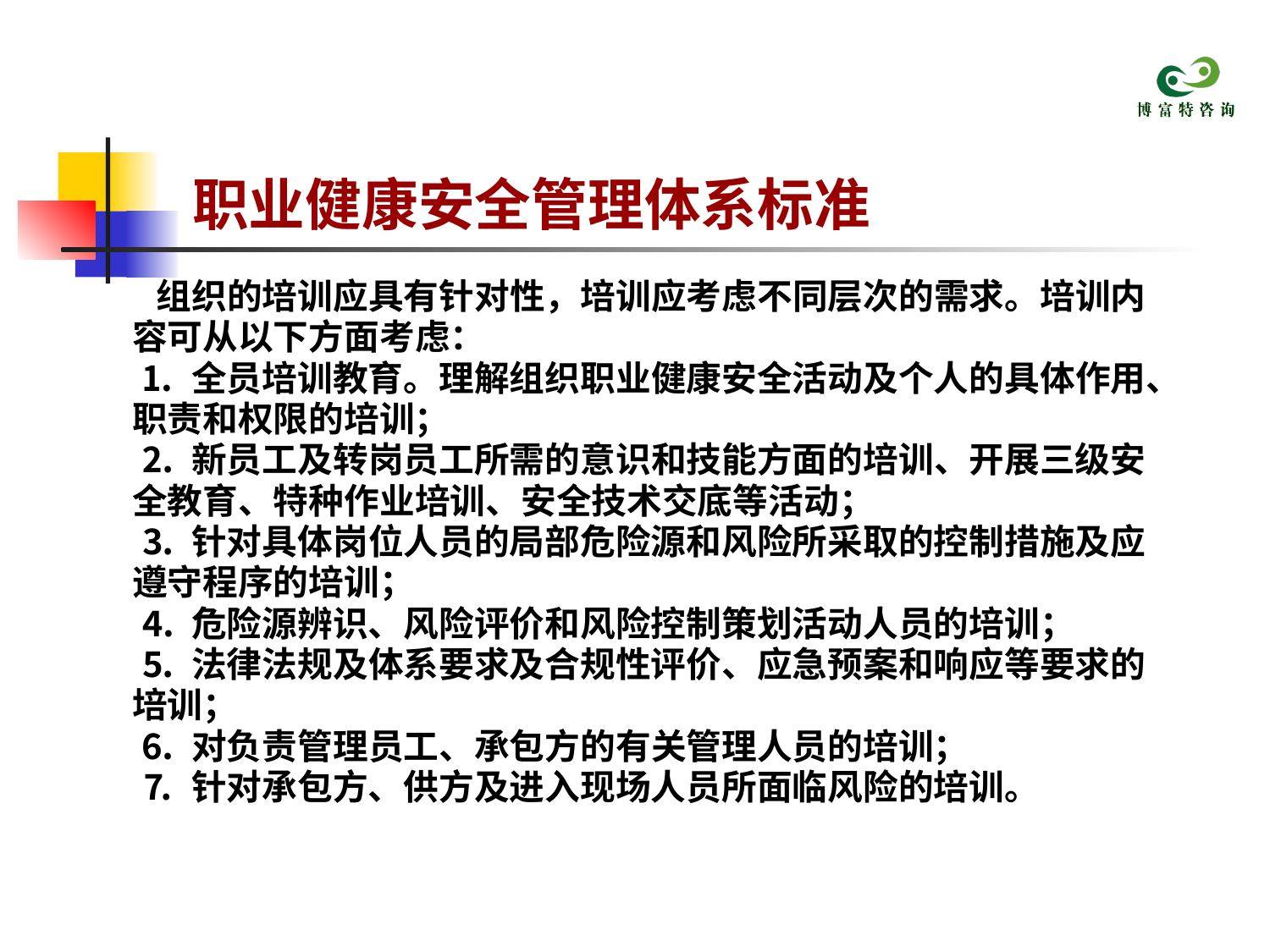

# 职业健康安全管理体系标准
     组织的培训应具有针对性，培训应考虑不同层次的需求。培训内
  容可从以下方面考虑：
    ⒈ 全员培训教育。理解组织职业健康安全活动及个人的具体作用、
  职责和权限的培训；
    ⒉ 新员工及转岗员工所需的意识和技能方面的培训、开展三级安
  全教育、特种作业培训、安全技术交底等活动；
    ⒊ 针对具体岗位人员的局部危险源和风险所采取的控制措施及应
  遵守程序的培训；
    ⒋ 危险源辨识、风险评价和风险控制策划活动人员的培训；
    ⒌ 法律法规及体系要求及合规性评价、应急预案和响应等要求的
  培训；
    ⒍ 对负责管理员工、承包方的有关管理人员的培训；
    ⒎ 针对承包方、供方及进入现场人员所面临风险的培训。
87